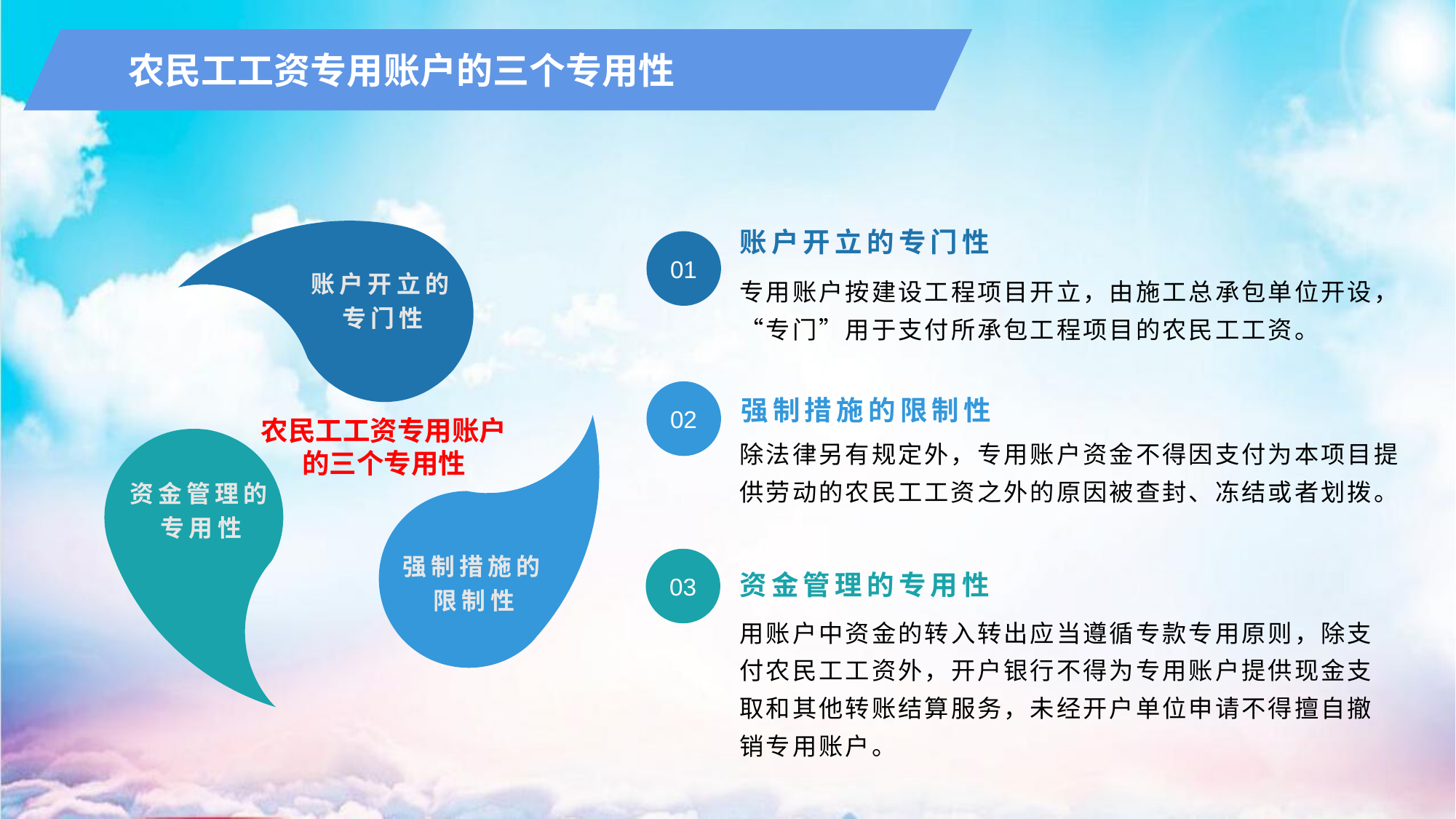

农民工工资专用账户的三个专用性

账户开立的专门性
01
账户开立的专门性
专用账户按建设工程项目开立，由施工总承包单位开设，“专门”用于支付所承包工程项目的农民工工资。
强制措施的限制性
02
农民工工资专用账户
的三个专用性
除法律另有规定外，专用账户资金不得因支付为本项目提供劳动的农民工工资之外的原因被查封、冻结或者划拨。

资金管理的专用性
强制措施的限制性
03
资金管理的专用性
用账户中资金的转入转出应当遵循专款专用原则，除支付农民工工资外，开户银行不得为专用账户提供现金支取和其他转账结算服务，未经开户单位申请不得擅自撤销专用账户。